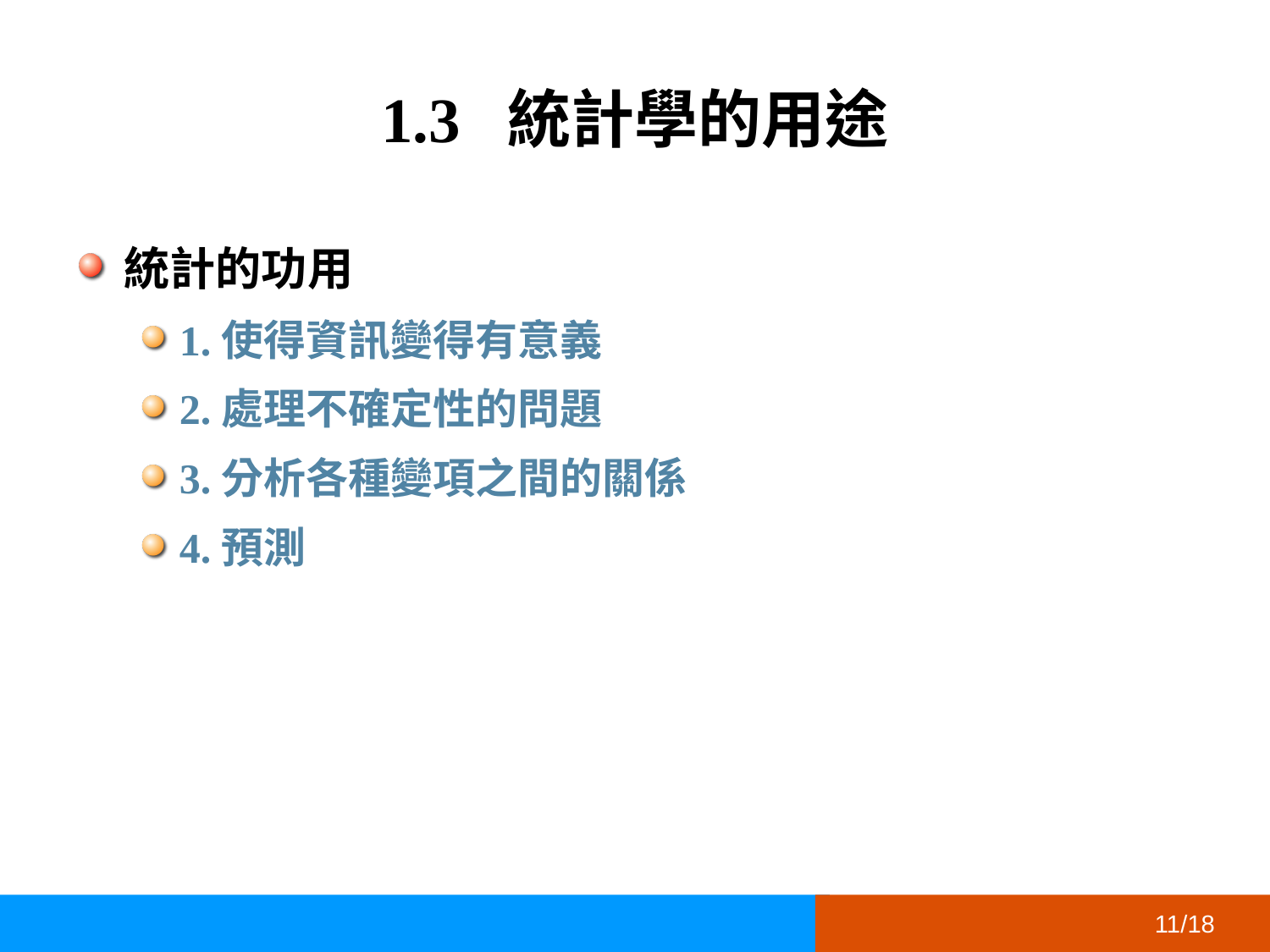

# 1.3  統計學的用途
統計的功用
1.使得資訊變得有意義
2.處理不確定性的問題
3.分析各種變項之間的關係
4.預測
11/18